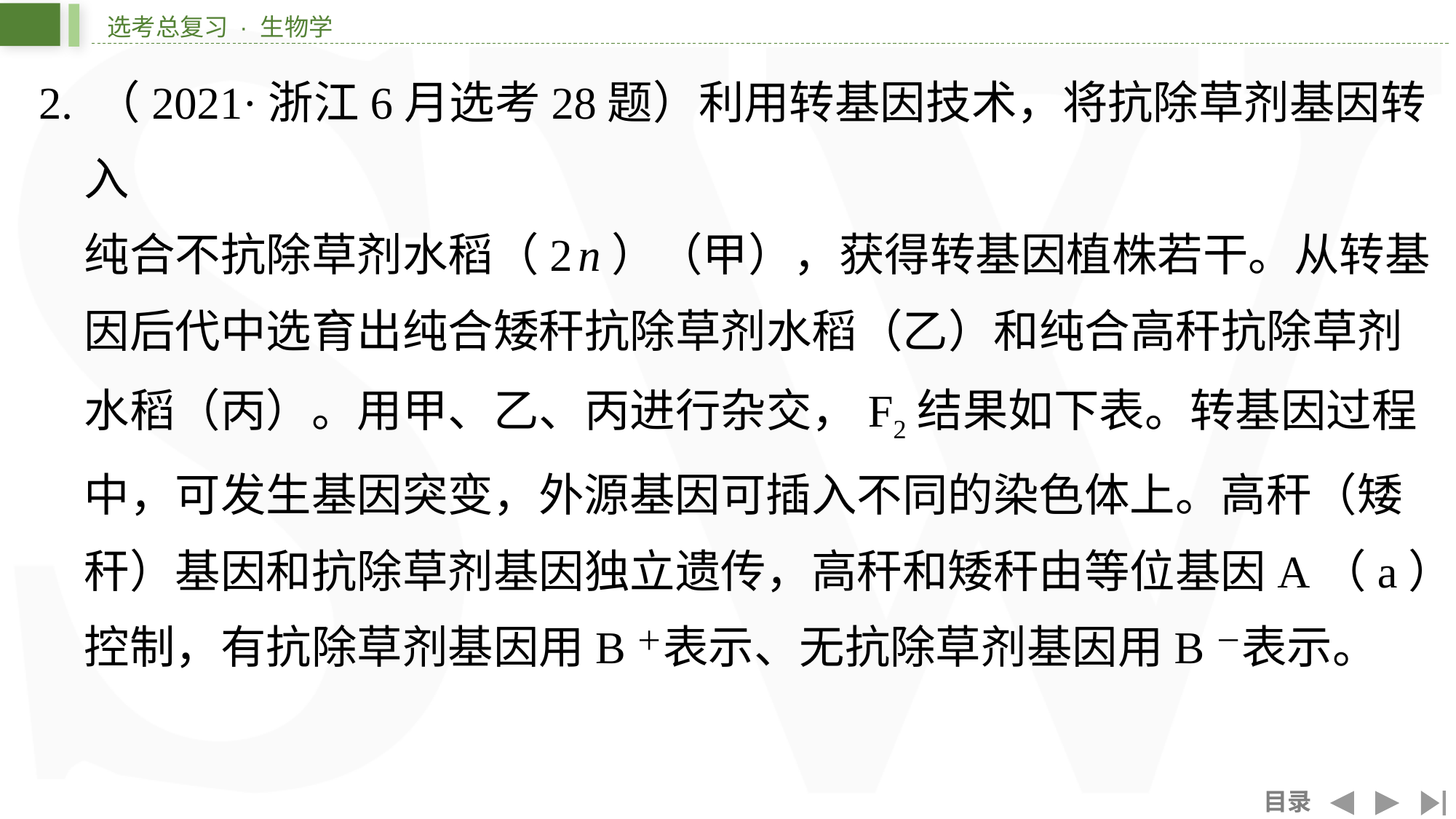

2. （2021·浙江6月选考28题）利用转基因技术，将抗除草剂基因转入
纯合不抗除草剂水稻（2 n ）（甲），获得转基因植株若干。从转基
因后代中选育出纯合矮秆抗除草剂水稻（乙）和纯合高秆抗除草剂
水稻（丙）。用甲、乙、丙进行杂交，F2结果如下表。转基因过程
中，可发生基因突变，外源基因可插入不同的染色体上。高秆（矮
秆）基因和抗除草剂基因独立遗传，高秆和矮秆由等位基因A（a）
控制，有抗除草剂基因用B＋表示、无抗除草剂基因用B－表示。